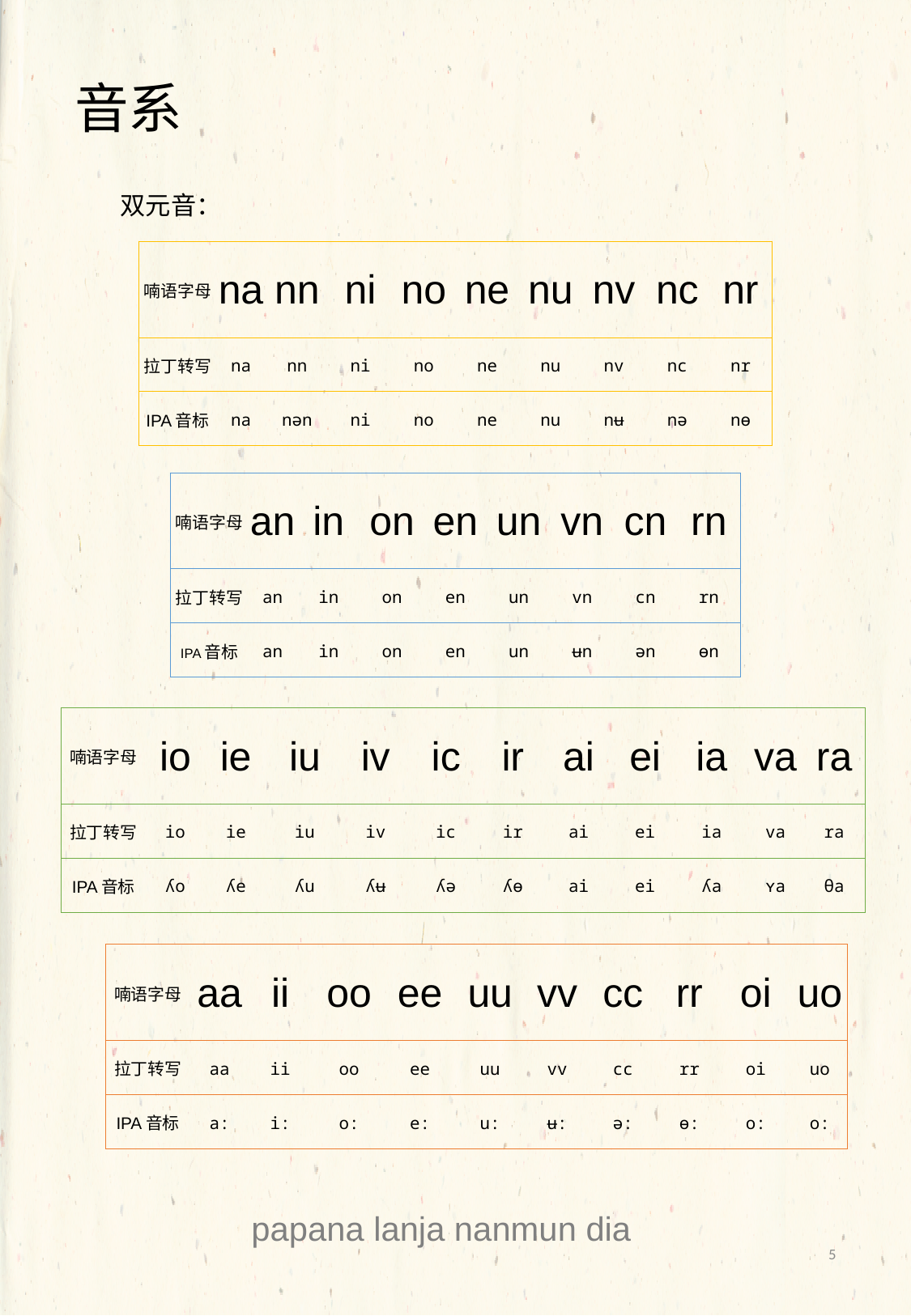

# 音系
双元音：

| 喃语字母 | na | nn | ni | no | ne | nu | nv | nc | nr |
| --- | --- | --- | --- | --- | --- | --- | --- | --- | --- |
| 拉丁转写 | na | nn | ni | no | ne | nu | nv | nc | nr |
| IPA音标 | na | nən | ni | no | ne | nu | nʉ | nə | nɵ |
| 喃语字母 | an | in | on | en | un | vn | cn | rn |
| --- | --- | --- | --- | --- | --- | --- | --- | --- |
| 拉丁转写 | an | in | on | en | un | vn | cn | rn |
| IPA音标 | an | in | on | en | un | ʉn | ən | ɵn |
| 喃语字母 | io | ie | iu | iv | ic | ir | ai | ei | ia | va | ra |
| --- | --- | --- | --- | --- | --- | --- | --- | --- | --- | --- | --- |
| 拉丁转写 | io | ie | iu | iv | ic | ir | ai | ei | ia | va | ra |
| IPA音标 | ʎo | ʎe | ʎu | ʎʉ | ʎə | ʎɵ | ai | ei | ʎa | ʏa | θa |
| 喃语字母 | aa | ii | oo | ee | uu | vv | cc | rr | oi | uo |
| --- | --- | --- | --- | --- | --- | --- | --- | --- | --- | --- |
| 拉丁转写 | aa | ii | oo | ee | uu | vv | cc | rr | oi | uo |
| IPA音标 | a: | i: | o: | e: | u: | ʉ: | ə: | ɵ: | o: | o: |
papana lanja nanmun dia
5